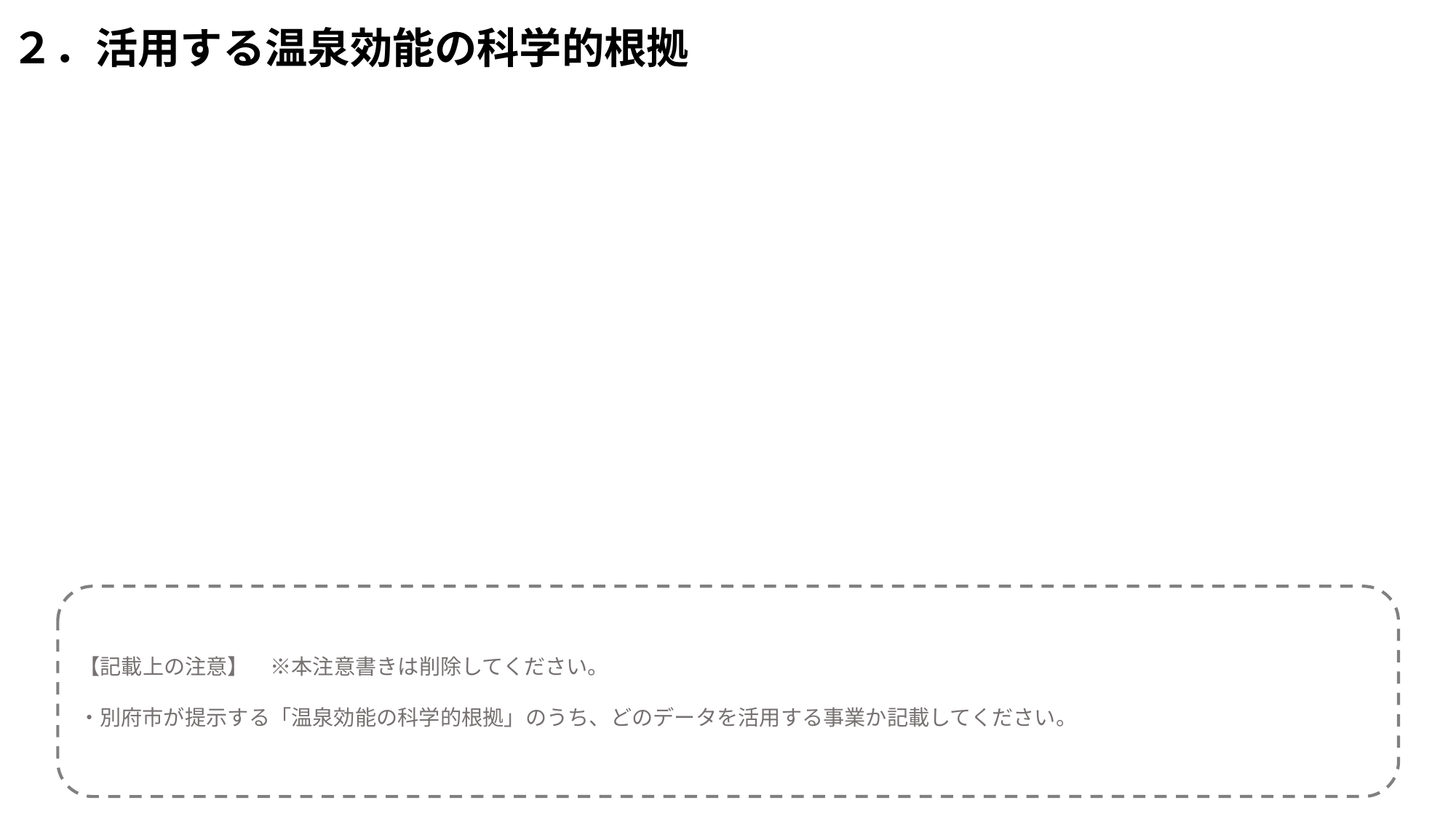

# ２．活用する温泉効能の科学的根拠

【記載上の注意】　※本注意書きは削除してください。

・別府市が提示する「温泉効能の科学的根拠」のうち、どのデータを活用する事業か記載してください。